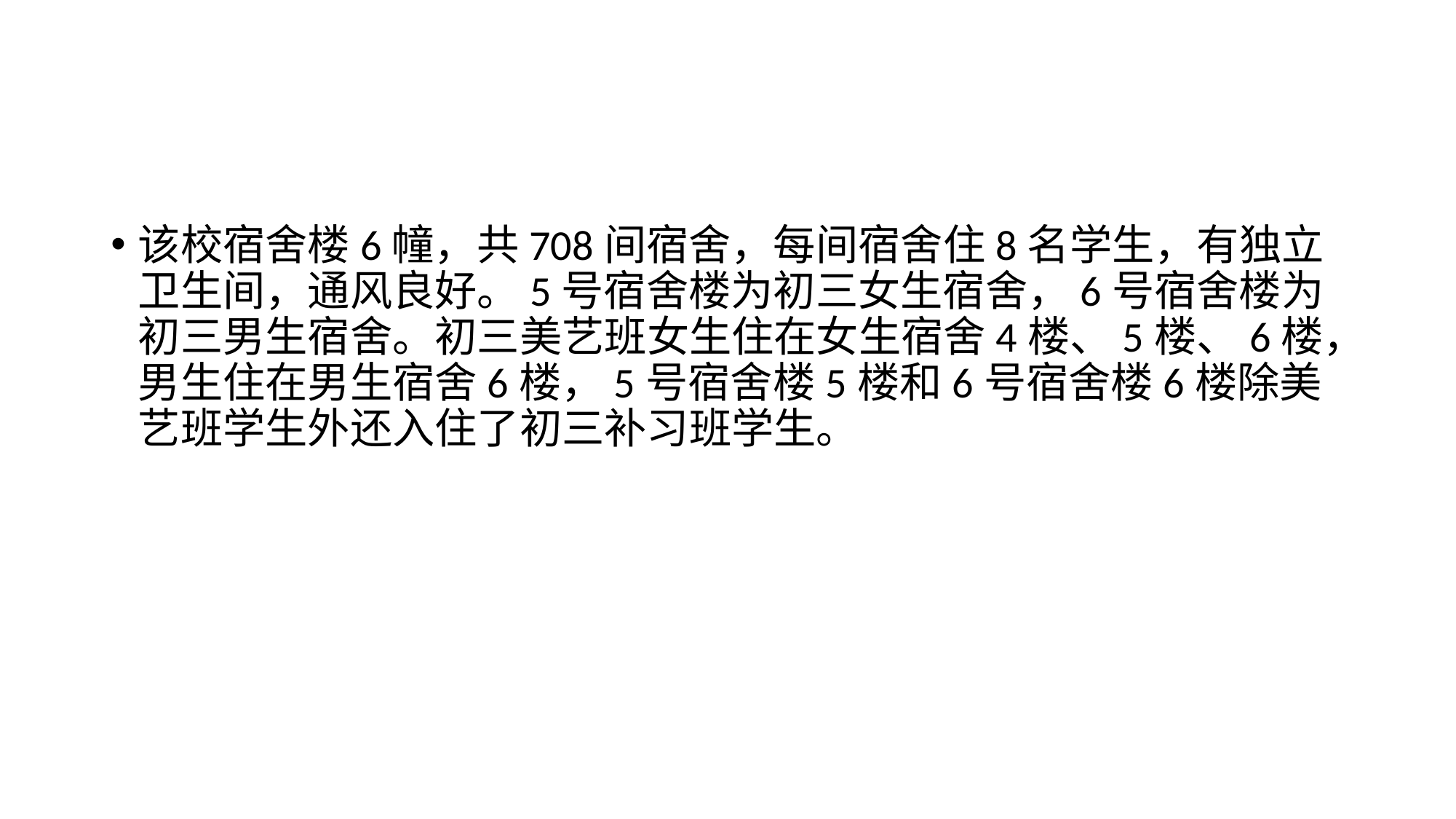

#
该校宿舍楼6幢，共708间宿舍，每间宿舍住8名学生，有独立卫生间，通风良好。5号宿舍楼为初三女生宿舍，6号宿舍楼为初三男生宿舍。初三美艺班女生住在女生宿舍4楼、5楼、6楼，男生住在男生宿舍6楼，5号宿舍楼5楼和6号宿舍楼6楼除美艺班学生外还入住了初三补习班学生。